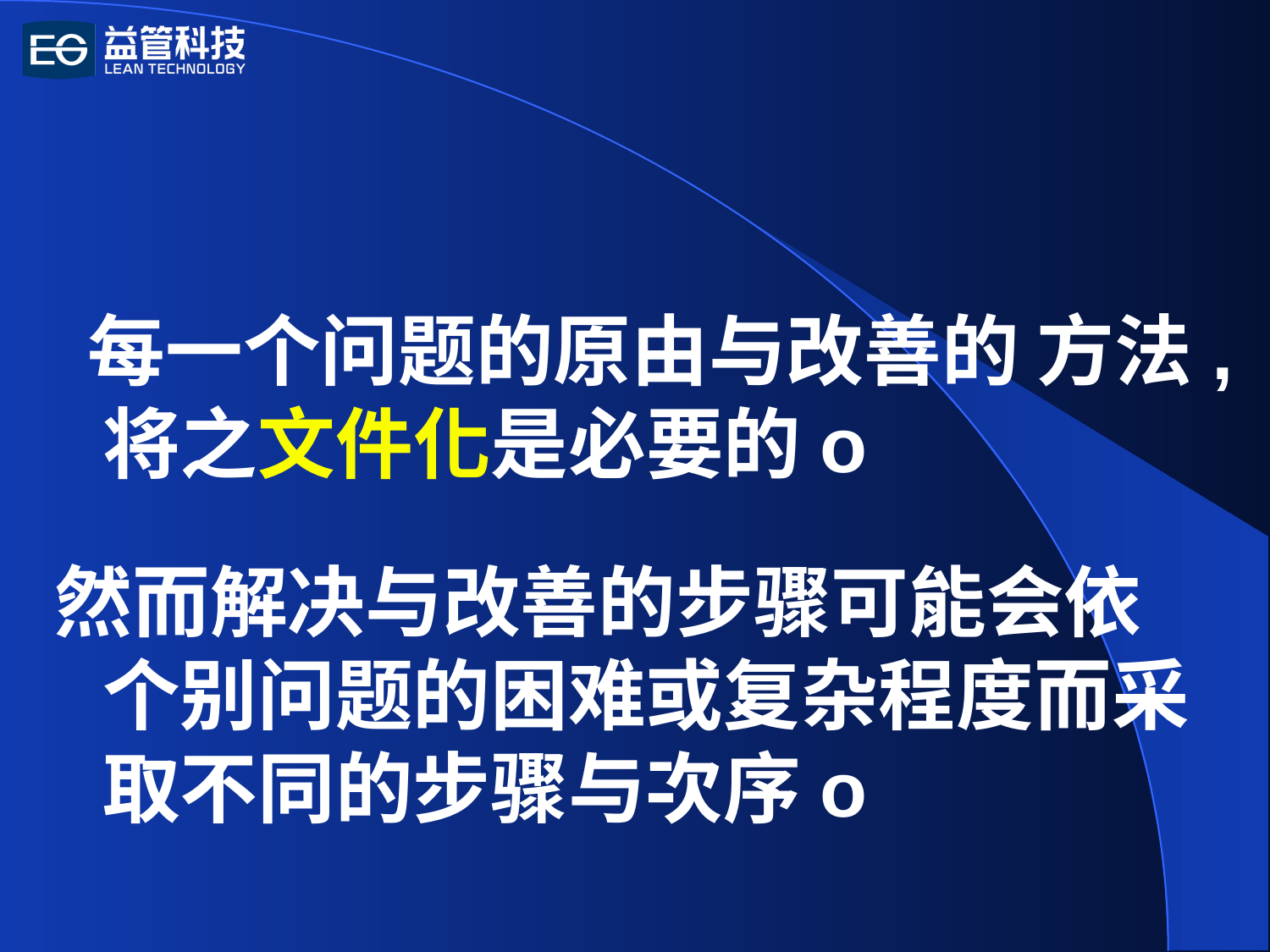

每一个问题的原由与改善的 方法, 将之文件化是必要的o

然而解决与改善的步骤可能会依 个别问题的困难或复杂程度而采取不同的步骤与次序o